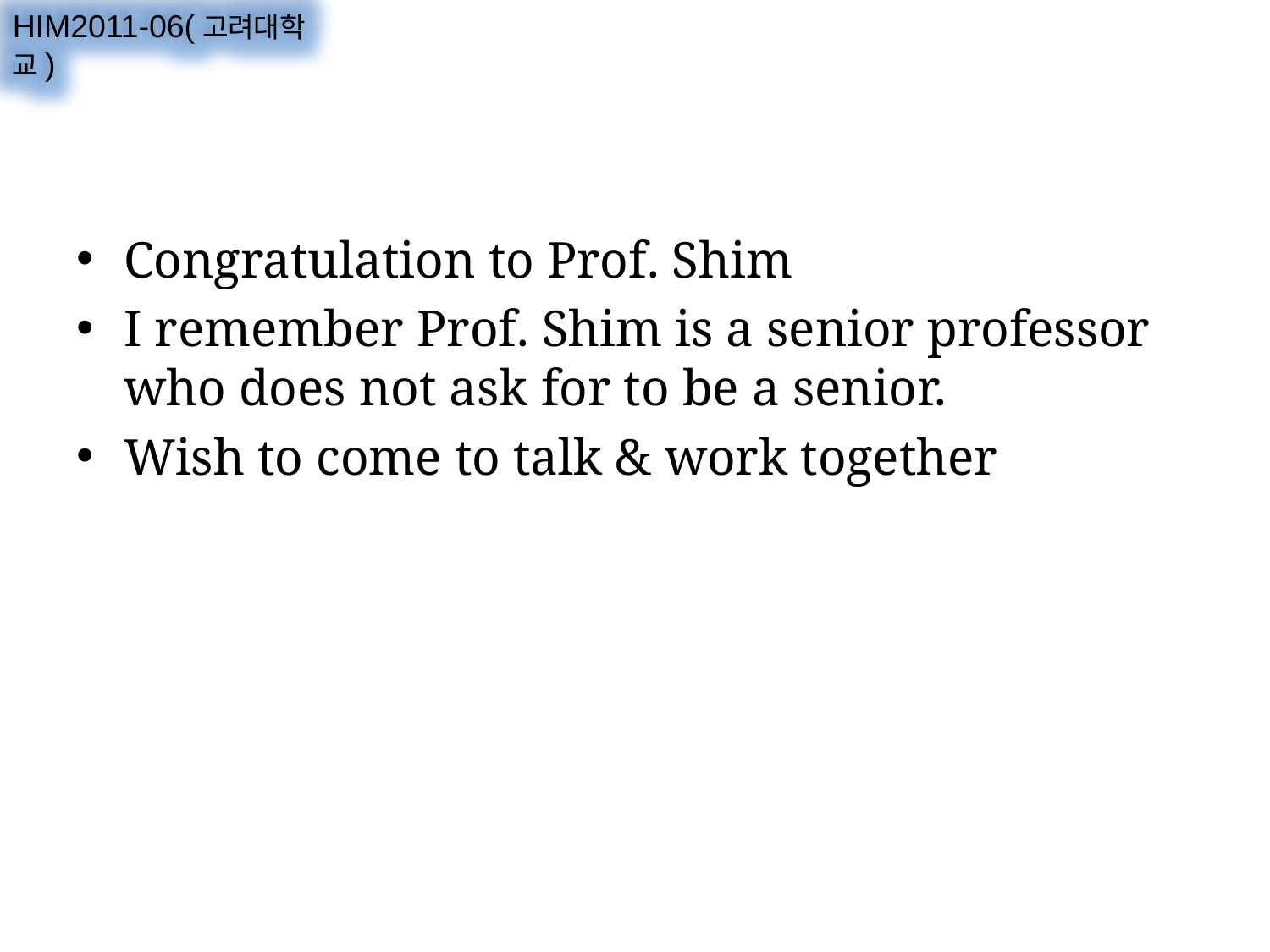

HIM2011-06(고려대학교)
Congratulation to Prof. Shim
I remember Prof. Shim is a senior professor who does not ask for to be a senior.
Wish to come to talk & work together